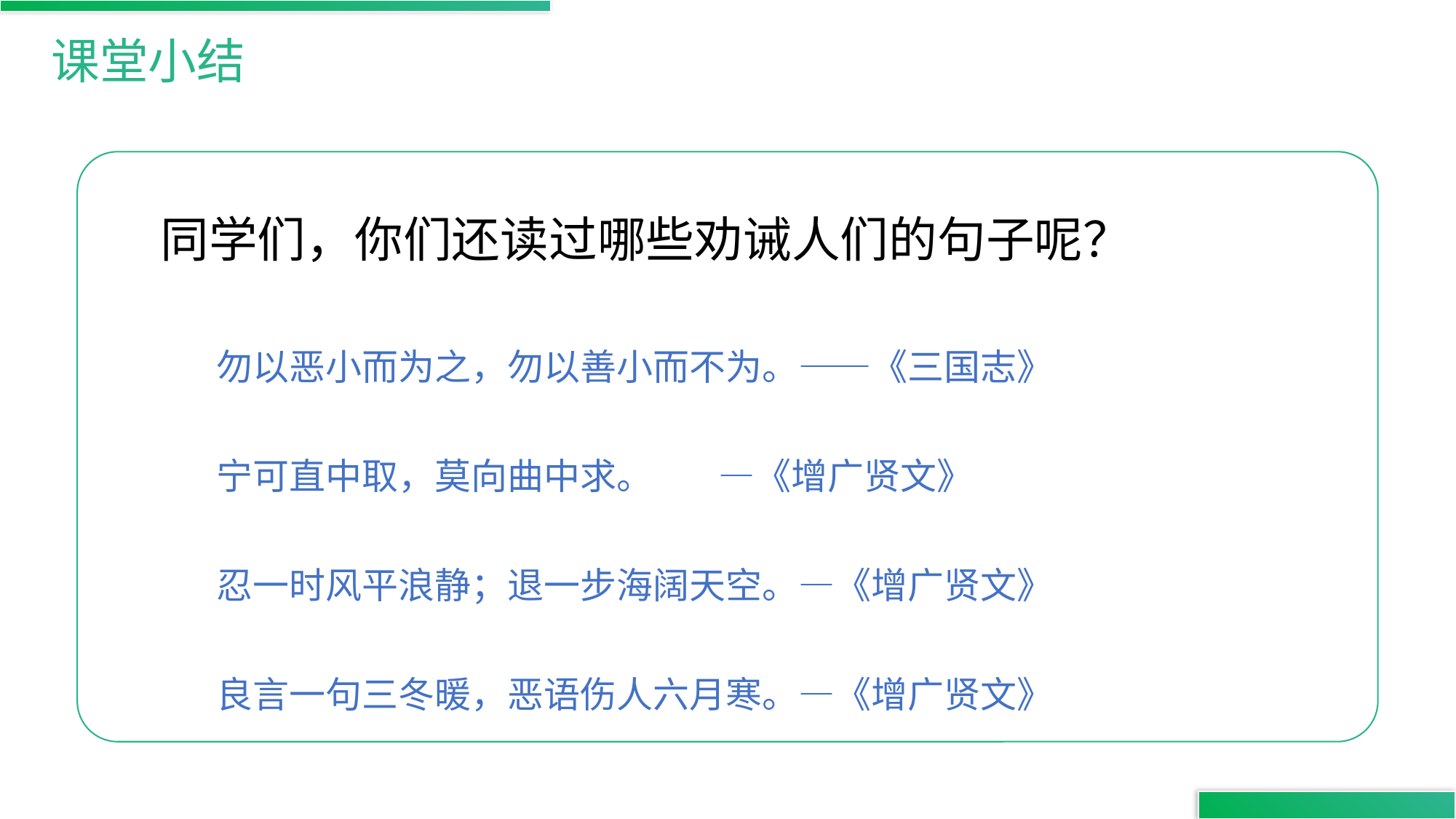

课堂小结
同学们，你们还读过哪些劝诫人们的句子呢？
勿以恶小而为之，勿以善小而不为。——《三国志》
宁可直中取，莫向曲中求。        —《增广贤文》
忍一时风平浪静；退一步海阔天空。—《增广贤文》
良言一句三冬暖，恶语伤人六月寒。—《增广贤文》